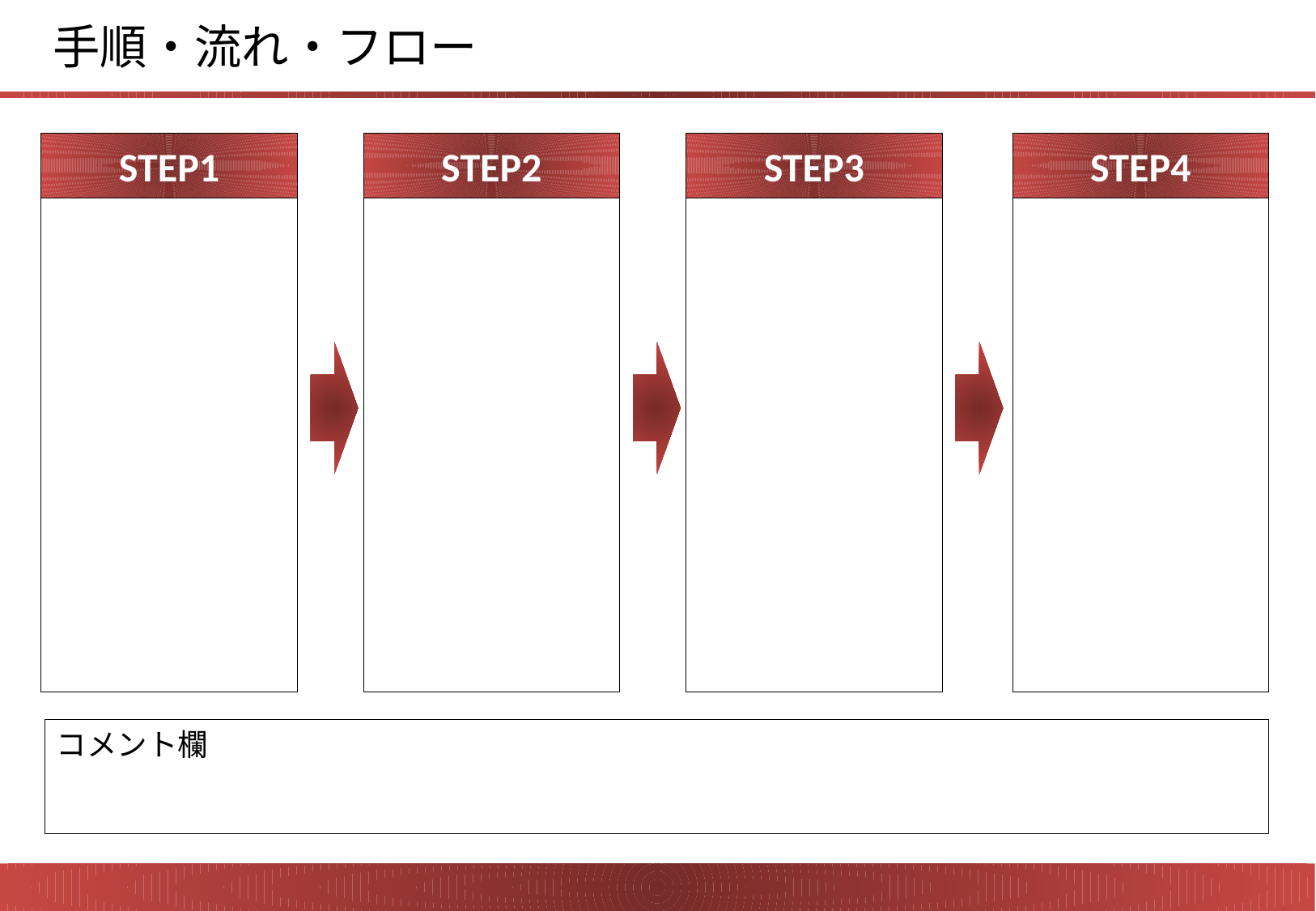

# 手順・流れ・フロー

STEP1
STEP2
STEP3
STEP4

コメント欄